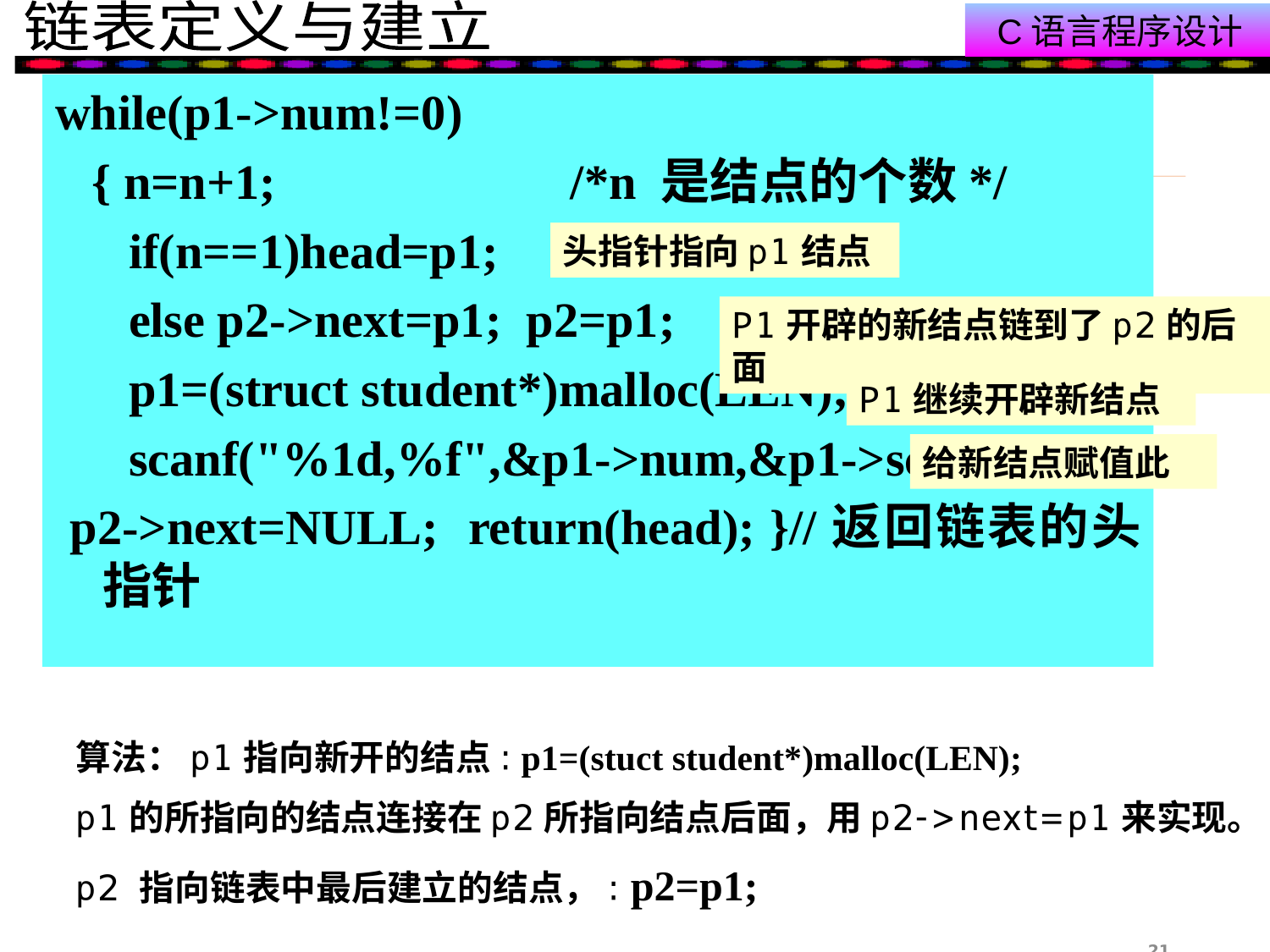

while(p1->num!=0)
   { n=n+1;                        /*n 是结点的个数*/
      if(n==1)head=p1;
      else p2->next=p1;  p2=p1;
      p1=(struct student*)malloc(LEN);
      scanf("%1d,%f",&p1->num,&p1->score);   }
 p2->next=NULL;  return(head); }//返回链表的头指针
头指针指向p1结点
P1开辟的新结点链到了p2的后面
P1继续开辟新结点
给新结点赋值此
算法：p1指向新开的结点: p1=(stuct student*)malloc(LEN);
p1的所指向的结点连接在p2所指向结点后面，用p2->next=p1来实现。
p2 指向链表中最后建立的结点，: p2=p1;
21